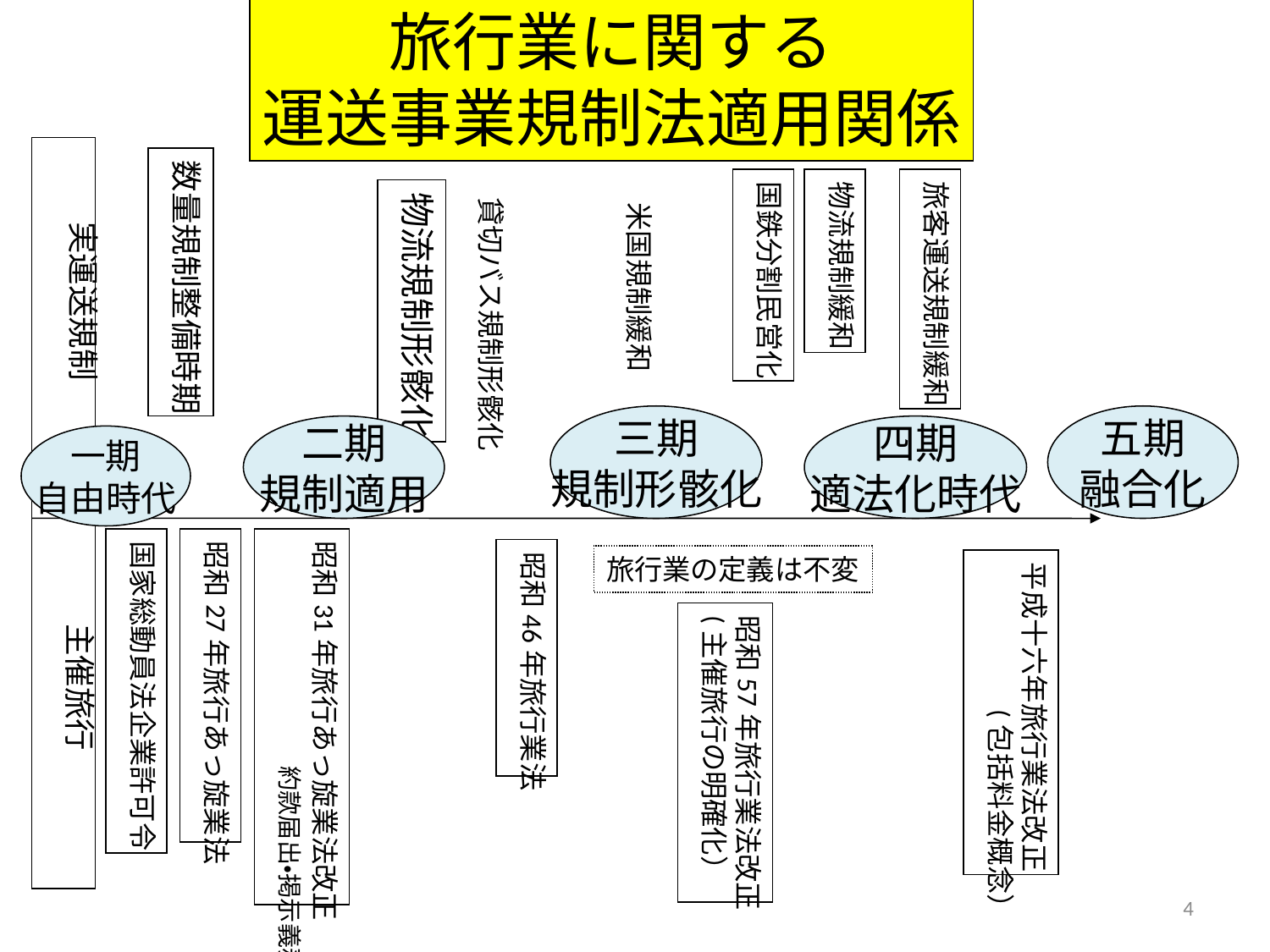

旅行業に関する
運送事業規制法適用関係

数量規制整備時期
国鉄分割民営化
物流規制緩和
旅客運送規制緩和
物流規制形骸化
貸切バス規制形骸化
米国規制緩和
実運送規制
三期
規制形骸化
五期
融合化
二期
規制適用
四期
適法化時代
一期
自由時代

国家総動員法企業許可令
昭和27年旅行あっ旋業法
昭和31年旅行あっ旋業法改正
　　　　　　　　約款届出・掲示義務
昭和46年旅行業法
旅行業の定義は不変
平成十六年旅行業法改正
　　　　　(包括料金概念）
昭和57年旅行業法改正
(主催旅行の明確化）
主催旅行
4